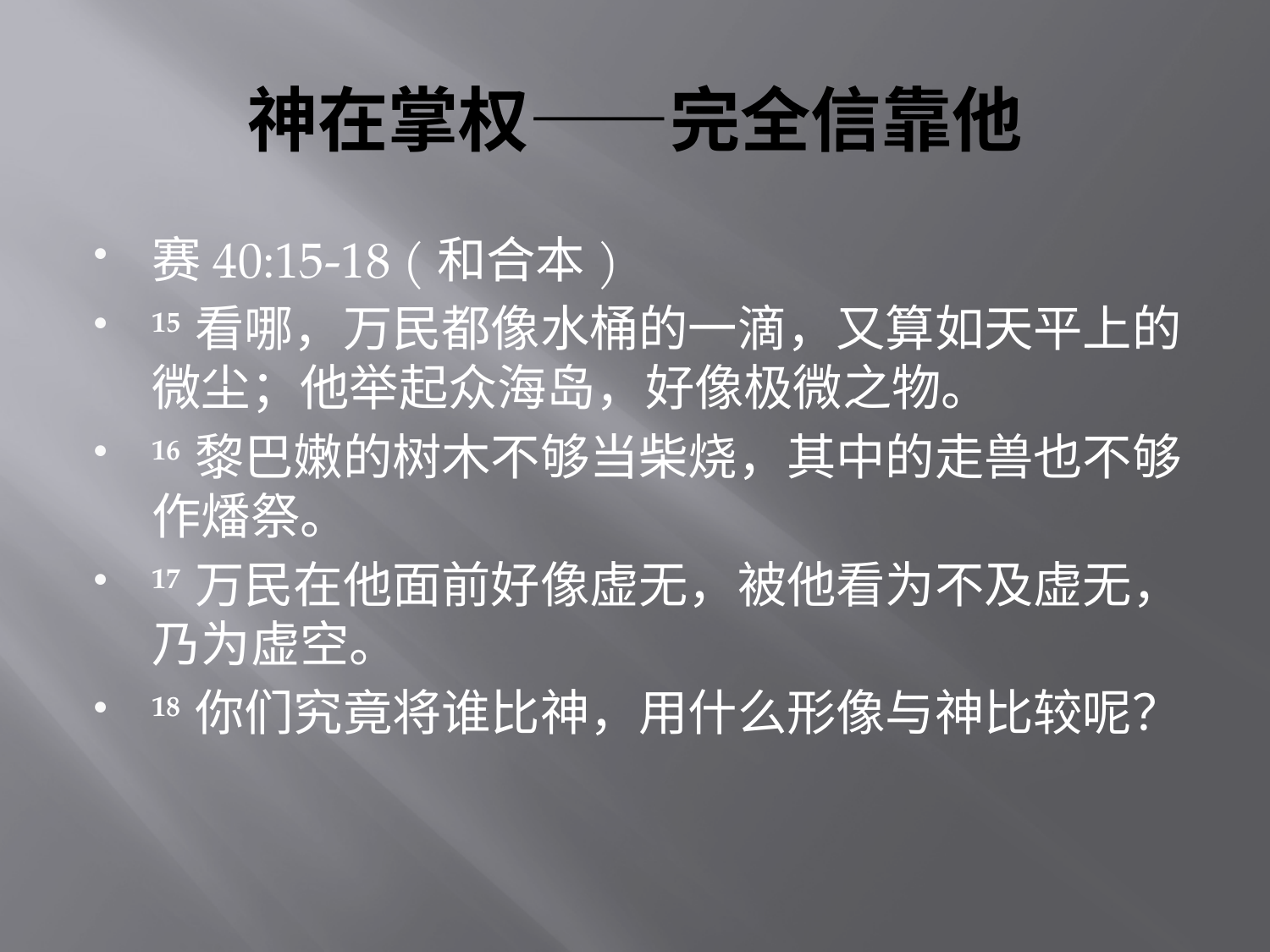

# 神在掌权——完全信靠他
赛40:15-18 (和合本)
15 看哪，万民都像水桶的一滴，又算如天平上的微尘；他举起众海岛，好像极微之物。
16 黎巴嫩的树木不够当柴烧，其中的走兽也不够作燔祭。
17 万民在他面前好像虚无，被他看为不及虚无，乃为虚空。
18 你们究竟将谁比神，用什么形像与神比较呢？